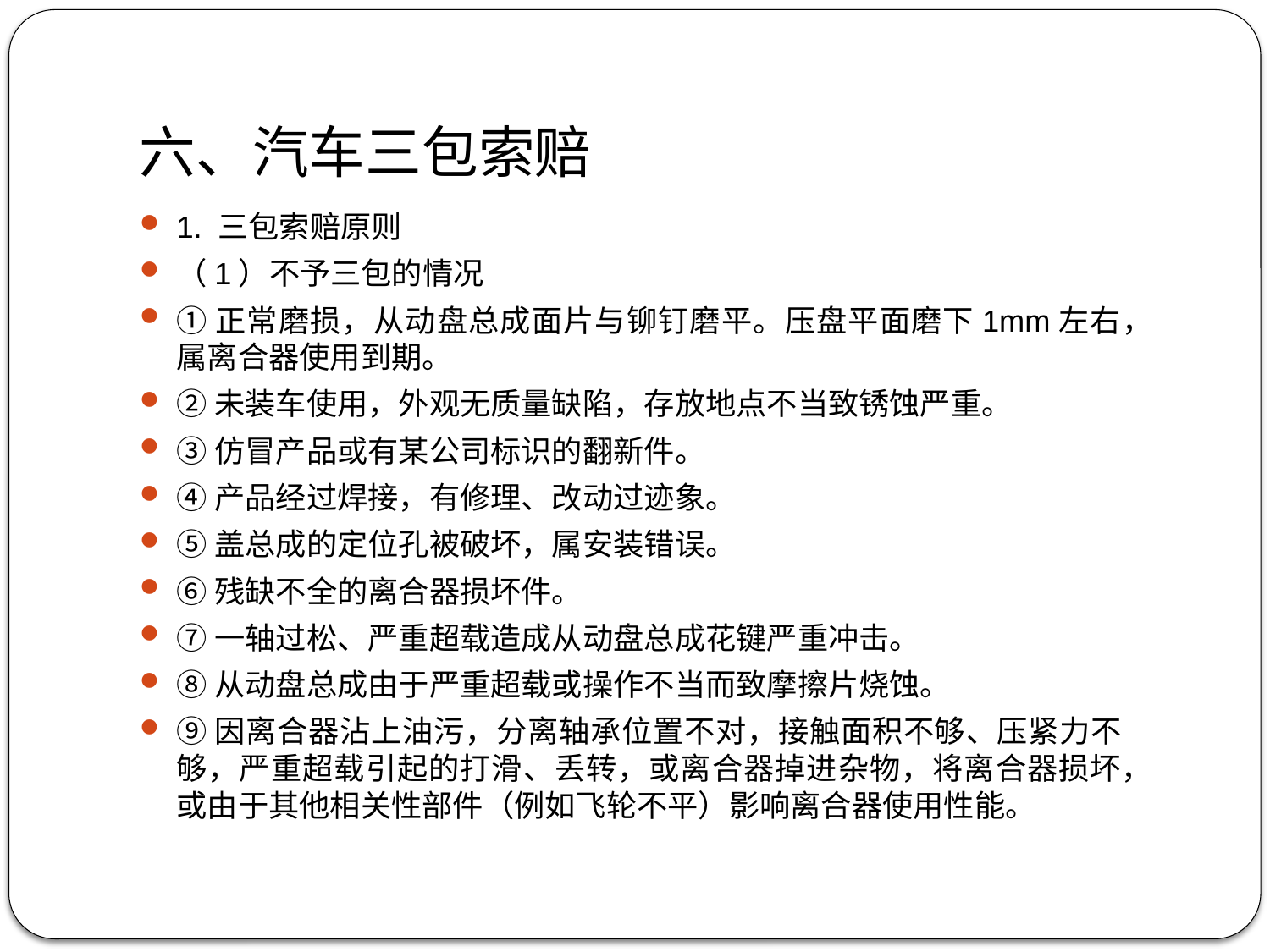

# 六、汽车三包索赔
1. 三包索赔原则
（1）不予三包的情况
①正常磨损，从动盘总成面片与铆钉磨平。压盘平面磨下1mm左右，属离合器使用到期。
②未装车使用，外观无质量缺陷，存放地点不当致锈蚀严重。
③仿冒产品或有某公司标识的翻新件。
④产品经过焊接，有修理、改动过迹象。
⑤盖总成的定位孔被破坏，属安装错误。
⑥残缺不全的离合器损坏件。
⑦一轴过松、严重超载造成从动盘总成花键严重冲击。
⑧从动盘总成由于严重超载或操作不当而致摩擦片烧蚀。
⑨因离合器沾上油污，分离轴承位置不对，接触面积不够、压紧力不够，严重超载引起的打滑、丢转，或离合器掉进杂物，将离合器损坏，或由于其他相关性部件（例如飞轮不平）影响离合器使用性能。